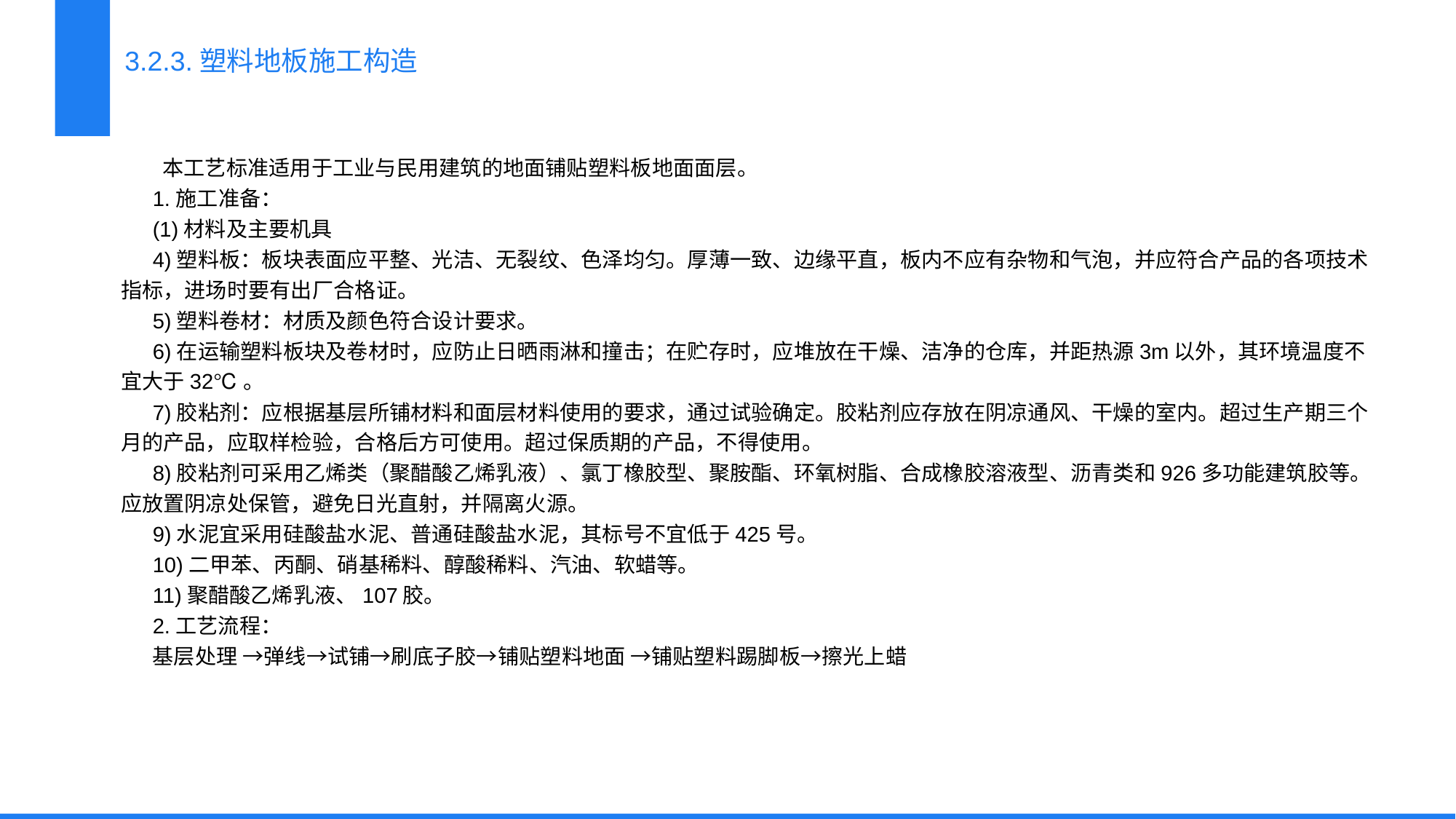

3.2.3.塑料地板施工构造

 本工艺标准适用于工业与民用建筑的地面铺贴塑料板地面面层。
1.施工准备：
(1)材料及主要机具
4)塑料板：板块表面应平整、光洁、无裂纹、色泽均匀。厚薄一致、边缘平直，板内不应有杂物和气泡，并应符合产品的各项技术指标，进场时要有出厂合格证。
5)塑料卷材：材质及颜色符合设计要求。
6)在运输塑料板块及卷材时，应防止日晒雨淋和撞击；在贮存时，应堆放在干燥、洁净的仓库，并距热源3m以外，其环境温度不宜大于32℃。
7)胶粘剂：应根据基层所铺材料和面层材料使用的要求，通过试验确定。胶粘剂应存放在阴凉通风、干燥的室内。超过生产期三个月的产品，应取样检验，合格后方可使用。超过保质期的产品，不得使用。
8)胶粘剂可采用乙烯类（聚醋酸乙烯乳液）、氯丁橡胶型、聚胺酯、环氧树脂、合成橡胶溶液型、沥青类和926多功能建筑胶等。应放置阴凉处保管，避免日光直射，并隔离火源。
9)水泥宜采用硅酸盐水泥、普通硅酸盐水泥，其标号不宜低于425号。
10)二甲苯、丙酮、硝基稀料、醇酸稀料、汽油、软蜡等。
11)聚醋酸乙烯乳液、107胶。
2.工艺流程：
基层处理 →弹线→试铺→刷底子胶→铺贴塑料地面 →铺贴塑料踢脚板→擦光上蜡